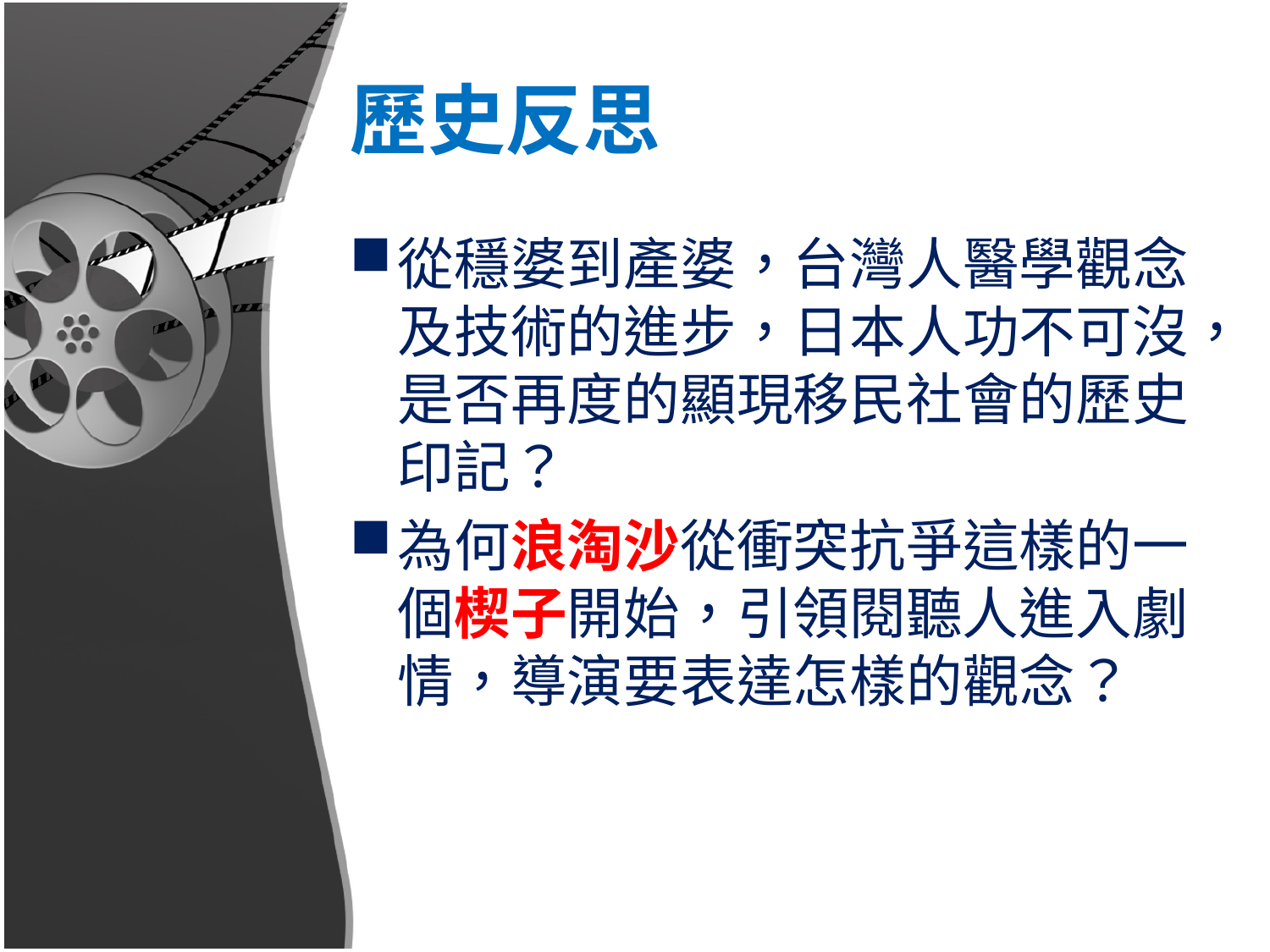

# 歷史反思
從穩婆到產婆，台灣人醫學觀念及技術的進步，日本人功不可沒，是否再度的顯現移民社會的歷史印記？
為何浪淘沙從衝突抗爭這樣的一個楔子開始，引領閱聽人進入劇情，導演要表達怎樣的觀念？